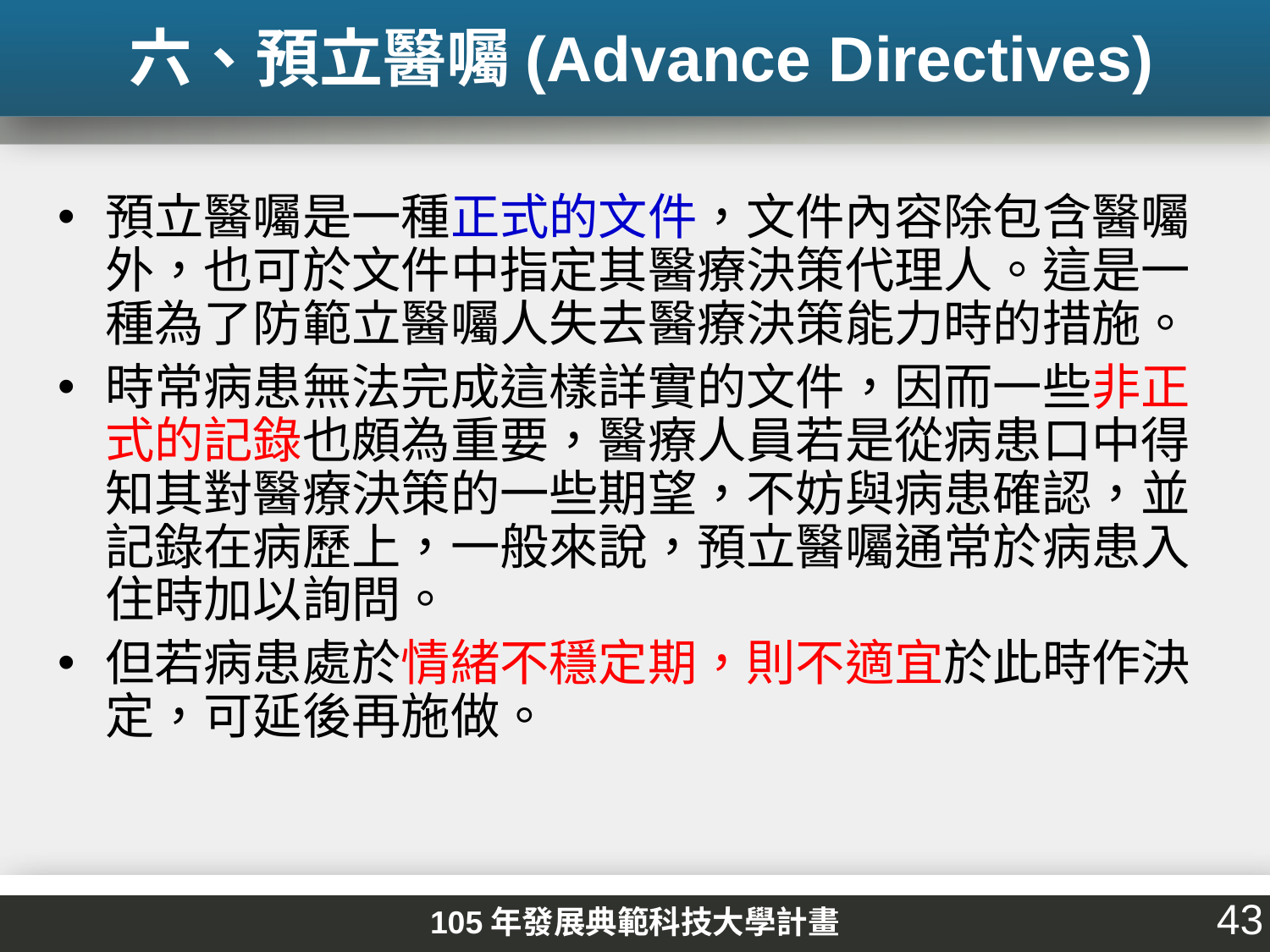

六、預立醫囑(Advance Directives)
預立醫囑是一種正式的文件，文件內容除包含醫囑外，也可於文件中指定其醫療決策代理人。這是一種為了防範立醫囑人失去醫療決策能力時的措施。
時常病患無法完成這樣詳實的文件，因而一些非正式的記錄也頗為重要，醫療人員若是從病患口中得知其對醫療決策的一些期望，不妨與病患確認，並記錄在病歷上，一般來說，預立醫囑通常於病患入住時加以詢問。
但若病患處於情緒不穩定期，則不適宜於此時作決定，可延後再施做。